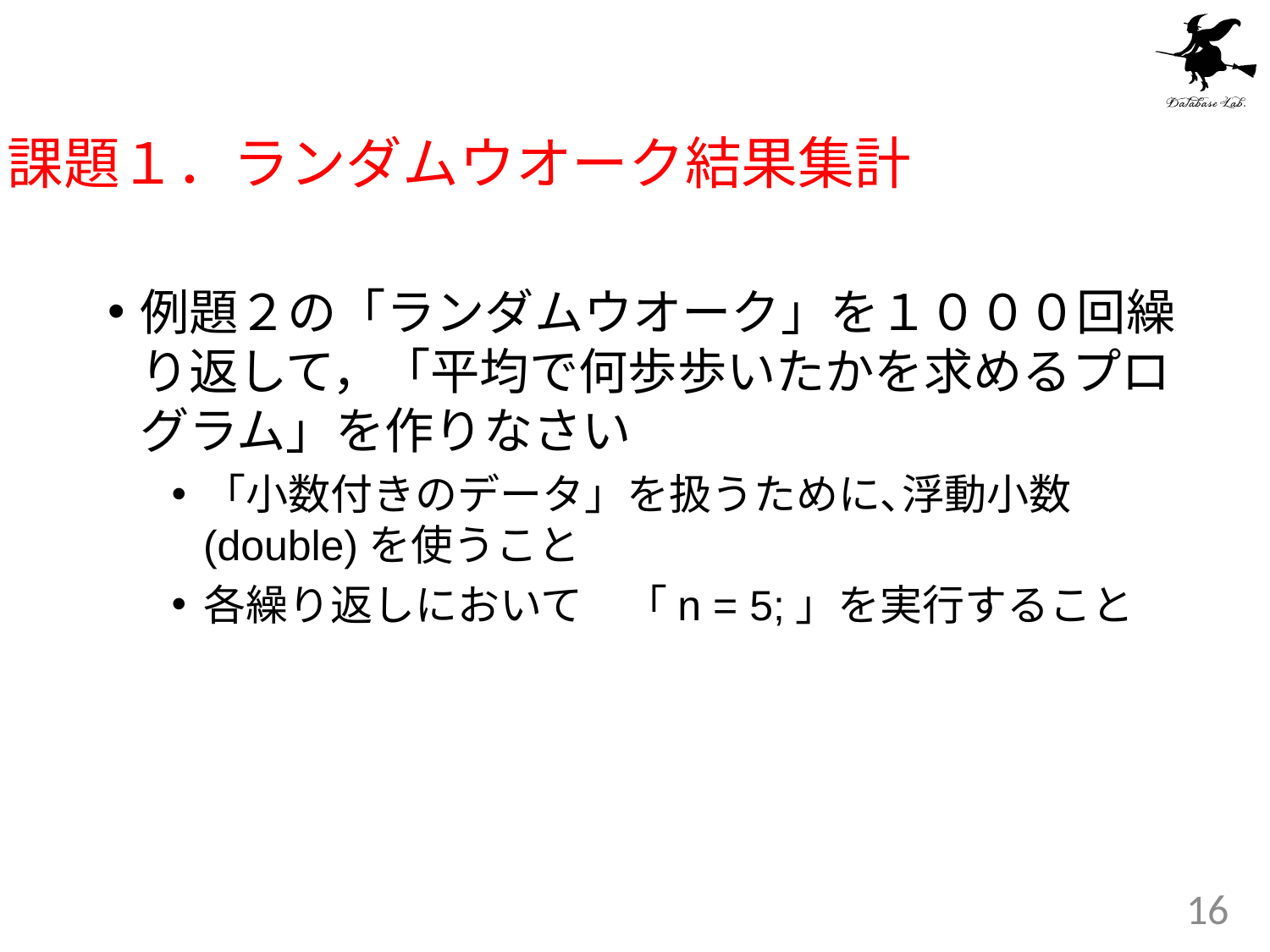

# 課題１．ランダムウオーク結果集計
例題２の「ランダムウオーク」を１０００回繰り返して，「平均で何歩歩いたかを求めるプログラム」を作りなさい
「小数付きのデータ」を扱うために､浮動小数(double)を使うこと
各繰り返しにおいて　「n = 5;」を実行すること
16